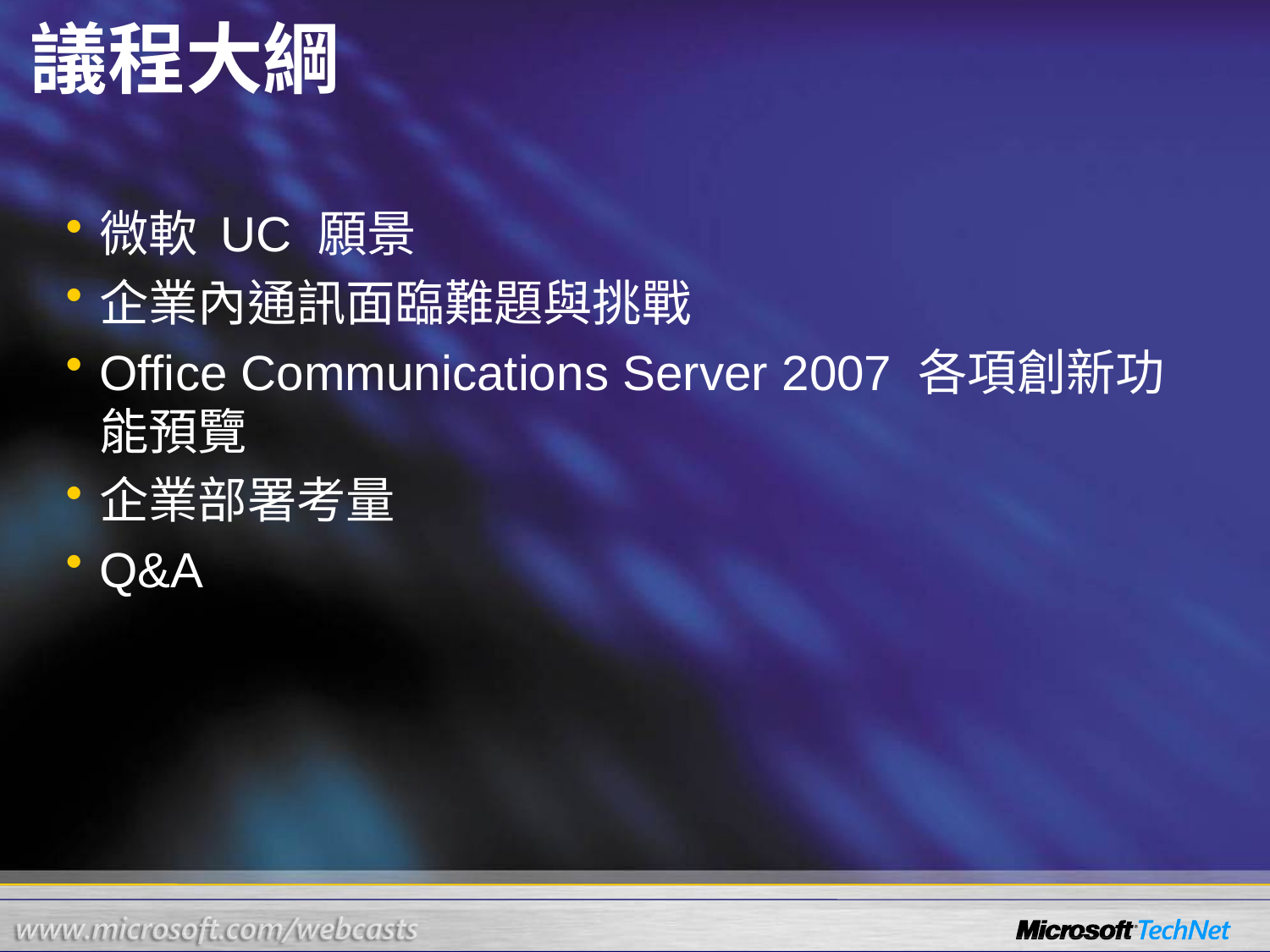

# 議程大綱
微軟 UC 願景
企業內通訊面臨難題與挑戰
Office Communications Server 2007 各項創新功能預覽
企業部署考量
Q&A